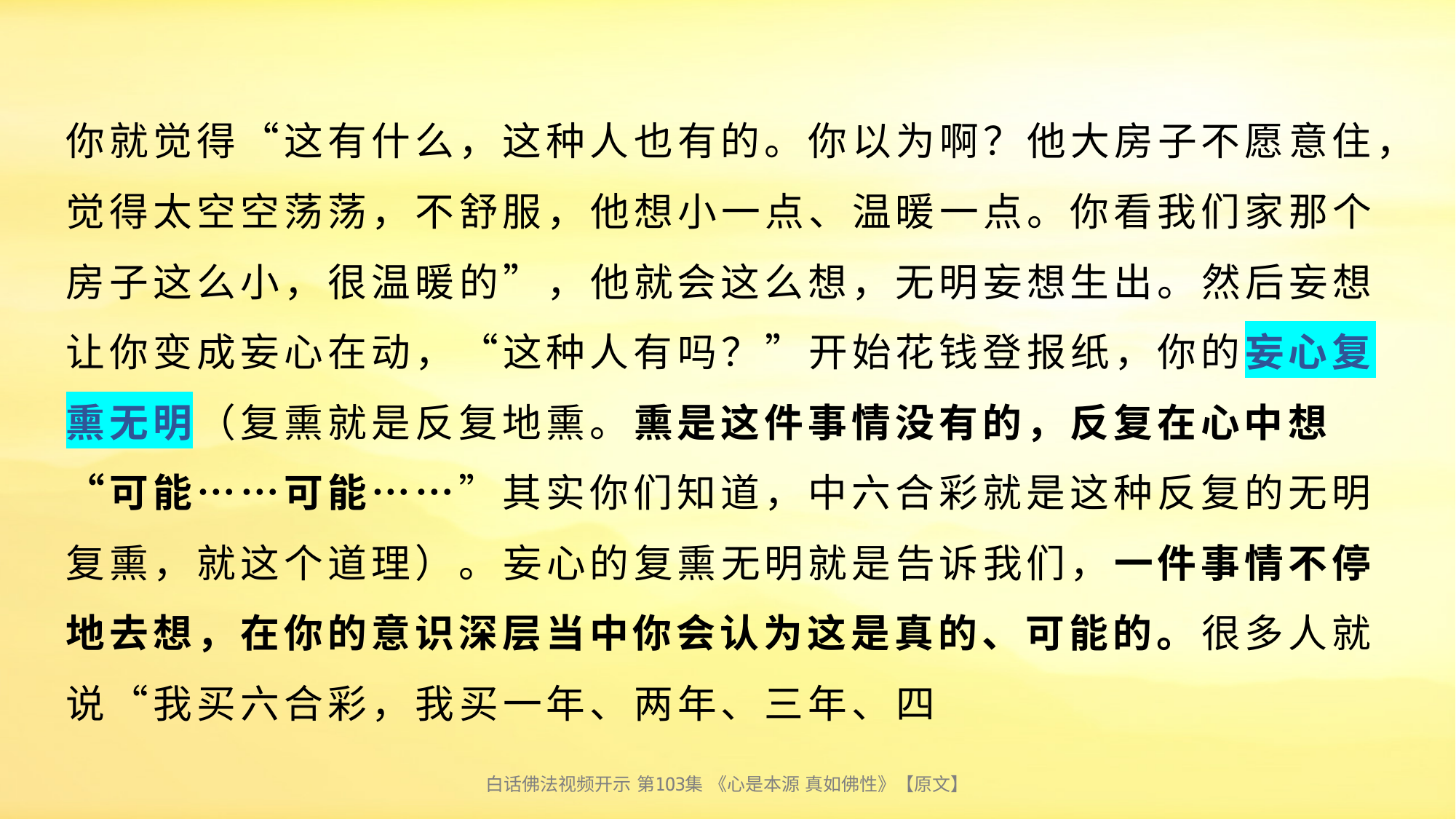

# 你就觉得“这有什么，这种人也有的。你以为啊？他大房子不愿意住，觉得太空空荡荡，不舒服，他想小一点、温暖一点。你看我们家那个房子这么小，很温暖的”，他就会这么想，无明妄想生出。然后妄想让你变成妄心在动，“这种人有吗？”开始花钱登报纸，你的妄心复熏无明（复熏就是反复地熏。熏是这件事情没有的，反复在心中想“可能……可能……”其实你们知道，中六合彩就是这种反复的无明复熏，就这个道理）。妄心的复熏无明就是告诉我们，一件事情不停地去想，在你的意识深层当中你会认为这是真的、可能的。很多人就说“我买六合彩，我买一年、两年、三年、四
白话佛法视频开示 第103集 《心是本源 真如佛性》【原文】